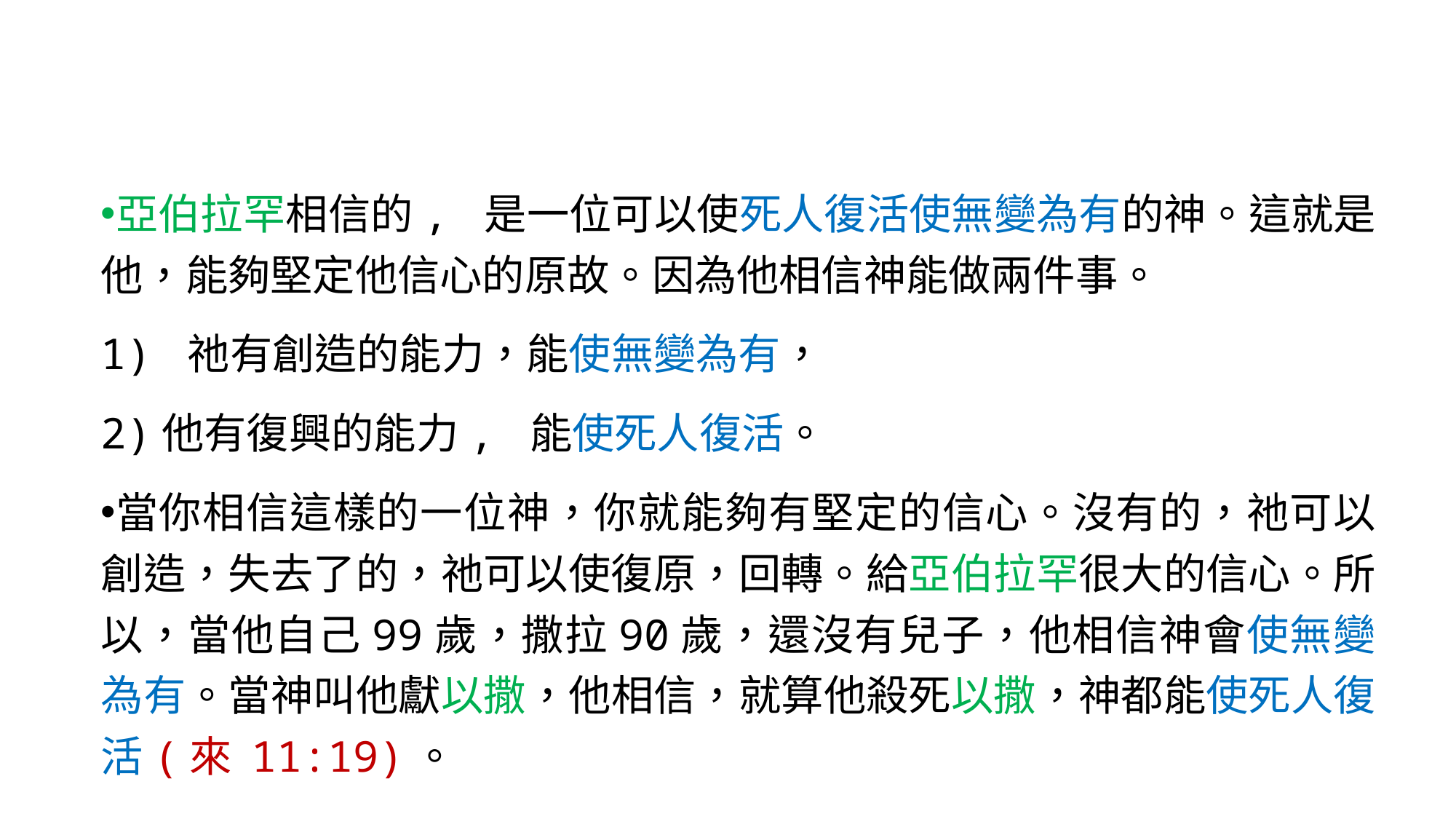

#
亞伯拉罕相信的, 是一位可以使死人復活使無變為有的神。這就是他，能夠堅定他信心的原故。因為他相信神能做兩件事。
1) 祂有創造的能力，能使無變為有，
2)他有復興的能力, 能使死人復活。
當你相信這樣的一位神，你就能夠有堅定的信心。沒有的，祂可以創造，失去了的，祂可以使復原，回轉。給亞伯拉罕很大的信心。所以，當他自己99歲，撒拉90歲，還沒有兒子，他相信神會使無變為有。當神叫他獻以撒，他相信，就算他殺死以撒，神都能使死人復活(來 11:19)。